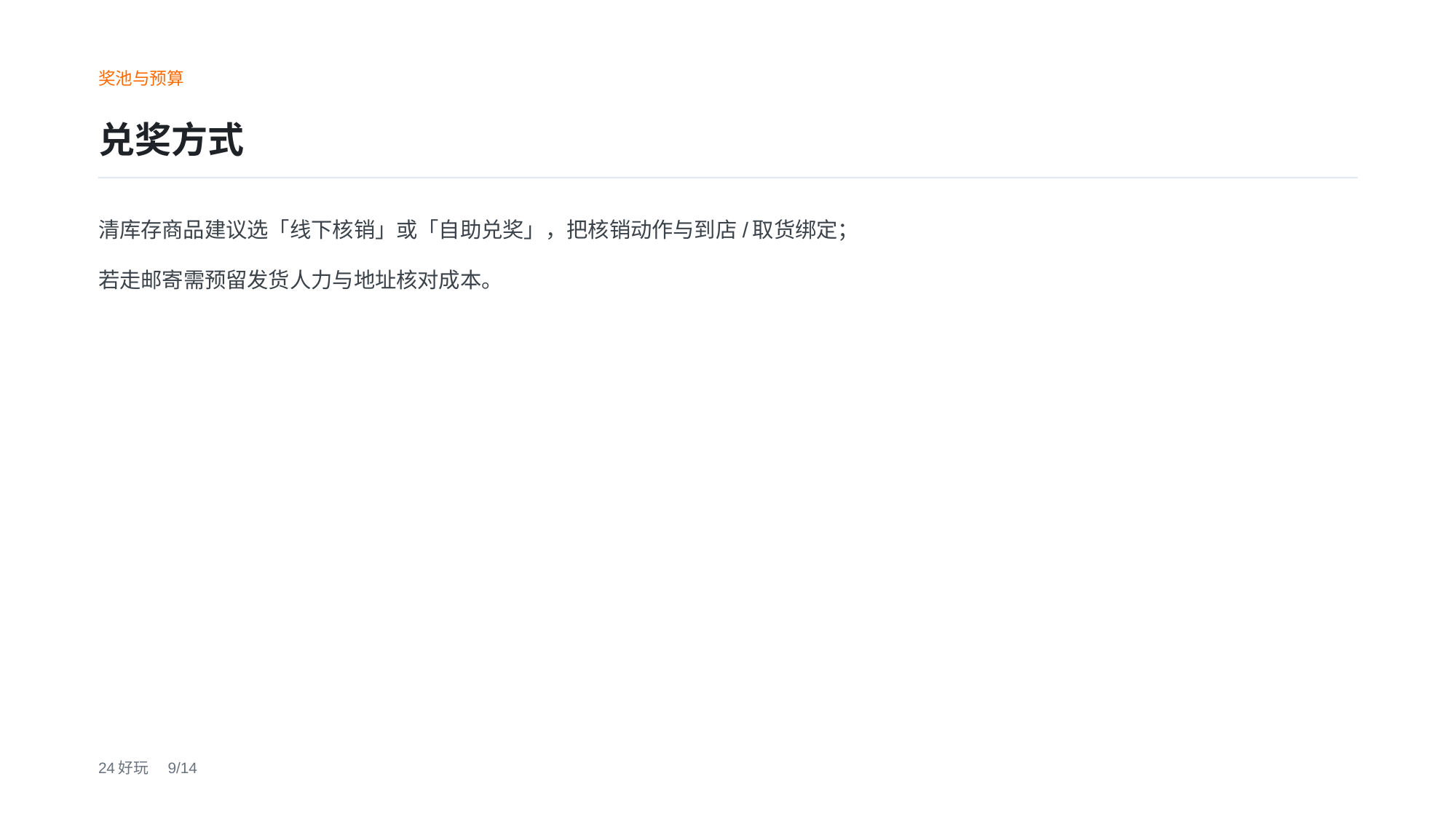

奖池与预算
兑奖方式

清库存商品建议选「线下核销」或「自助兑奖」，把核销动作与到店/取货绑定；
若走邮寄需预留发货人力与地址核对成本。
24好玩　9/14